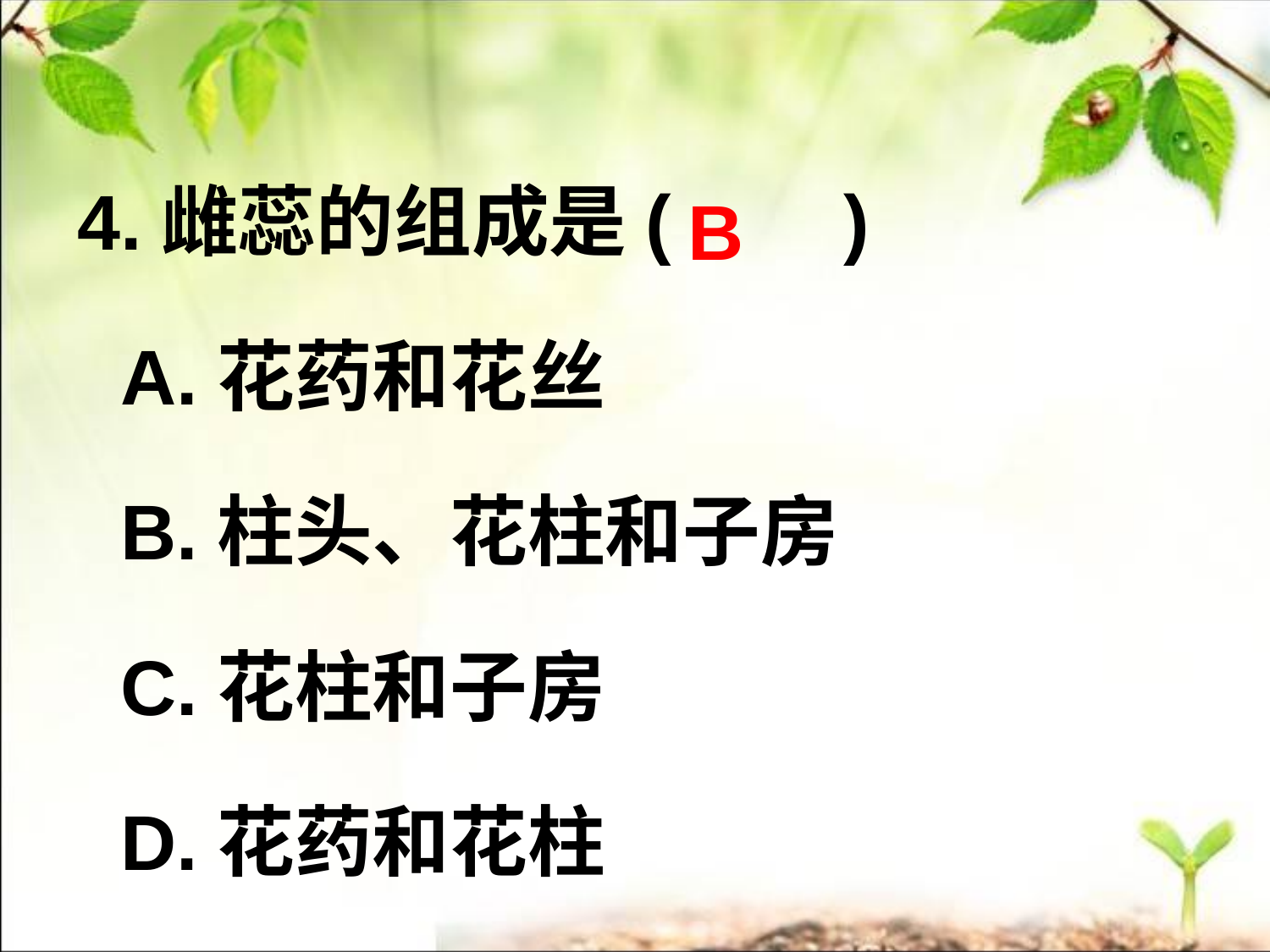

4.雌蕊的组成是(        )
  A.花药和花丝
  B.柱头、花柱和子房
  C.花柱和子房
  D.花药和花柱

B